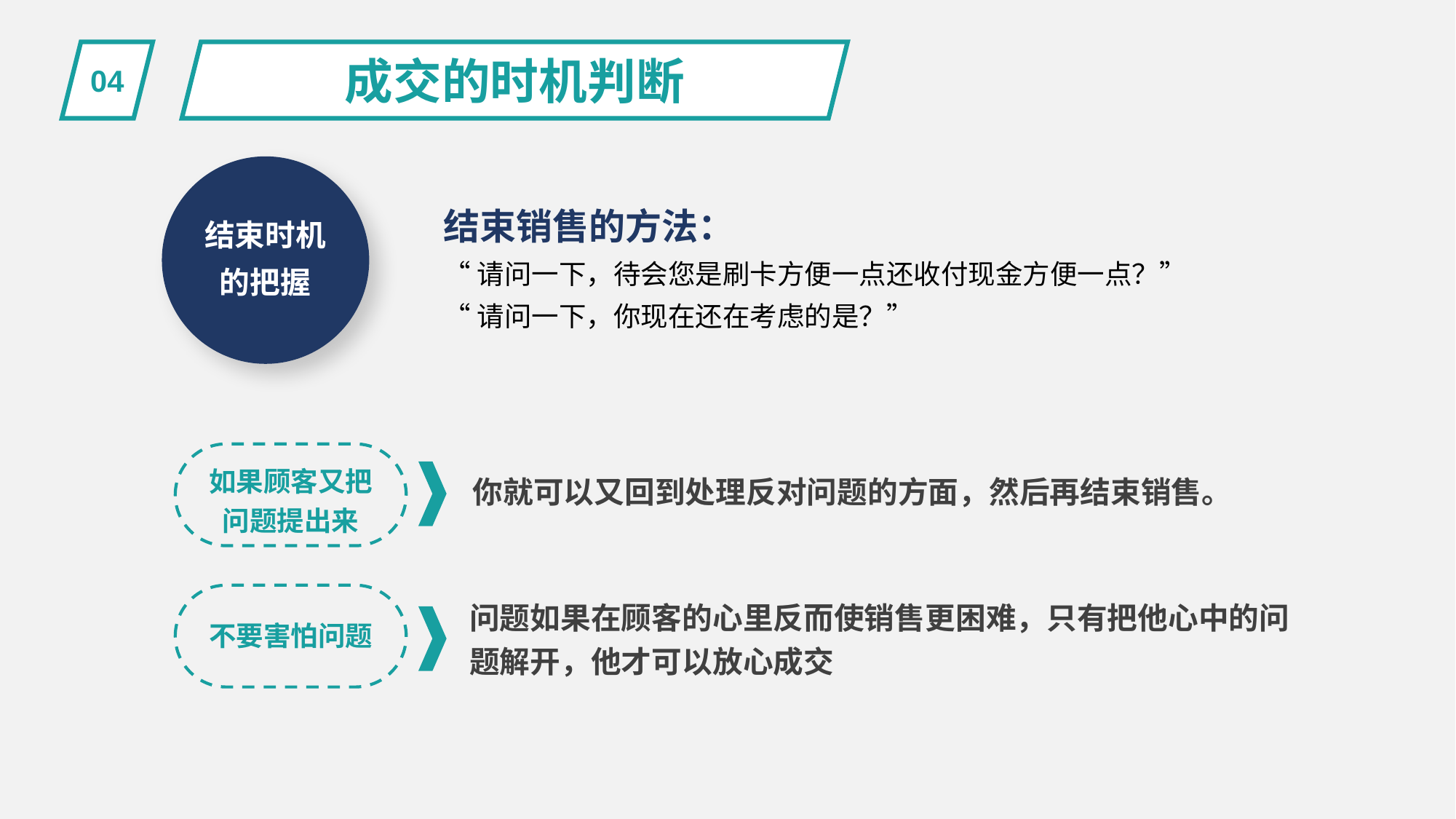

04
成交的时机判断

结束时机
的把握
结束销售的方法：
“请问一下，待会您是刷卡方便一点还收付现金方便一点？”
“请问一下，你现在还在考虑的是？”

如果顾客又把
问题提出来

你就可以又回到处理反对问题的方面，然后再结束销售。

不要害怕问题
问题如果在顾客的心里反而使销售更困难，只有把他心中的问题解开，他才可以放心成交